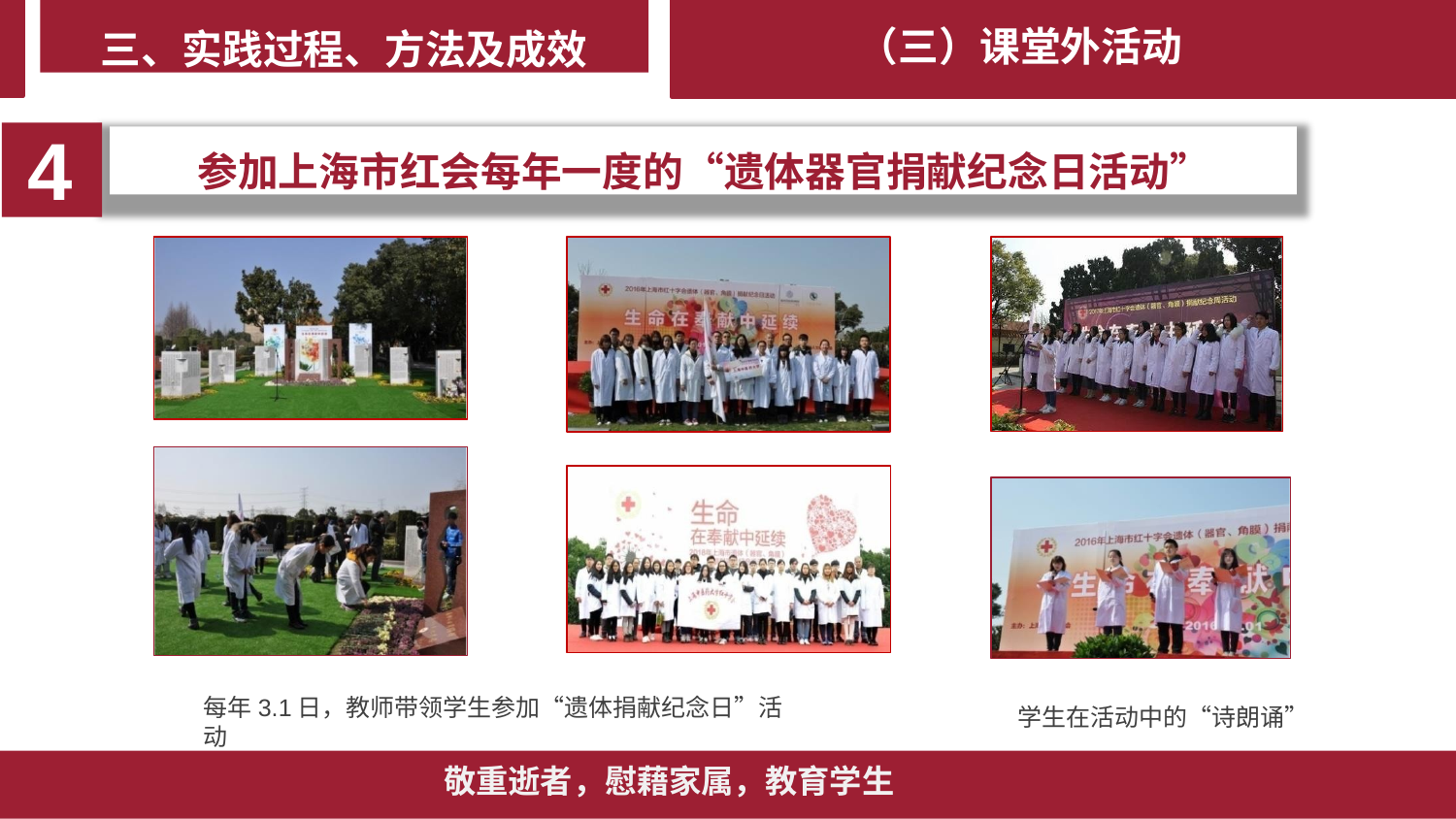

三、实践过程、方法及成效

# （三）课堂外活动

4

参加上海市红会每年一度的“遗体器官捐献纪念日活动”

每年3.1日，教师带领学生参加“遗体捐献纪念日”活动
学生在活动中的“诗朗诵”

敬重逝者，慰藉家属，教育学生